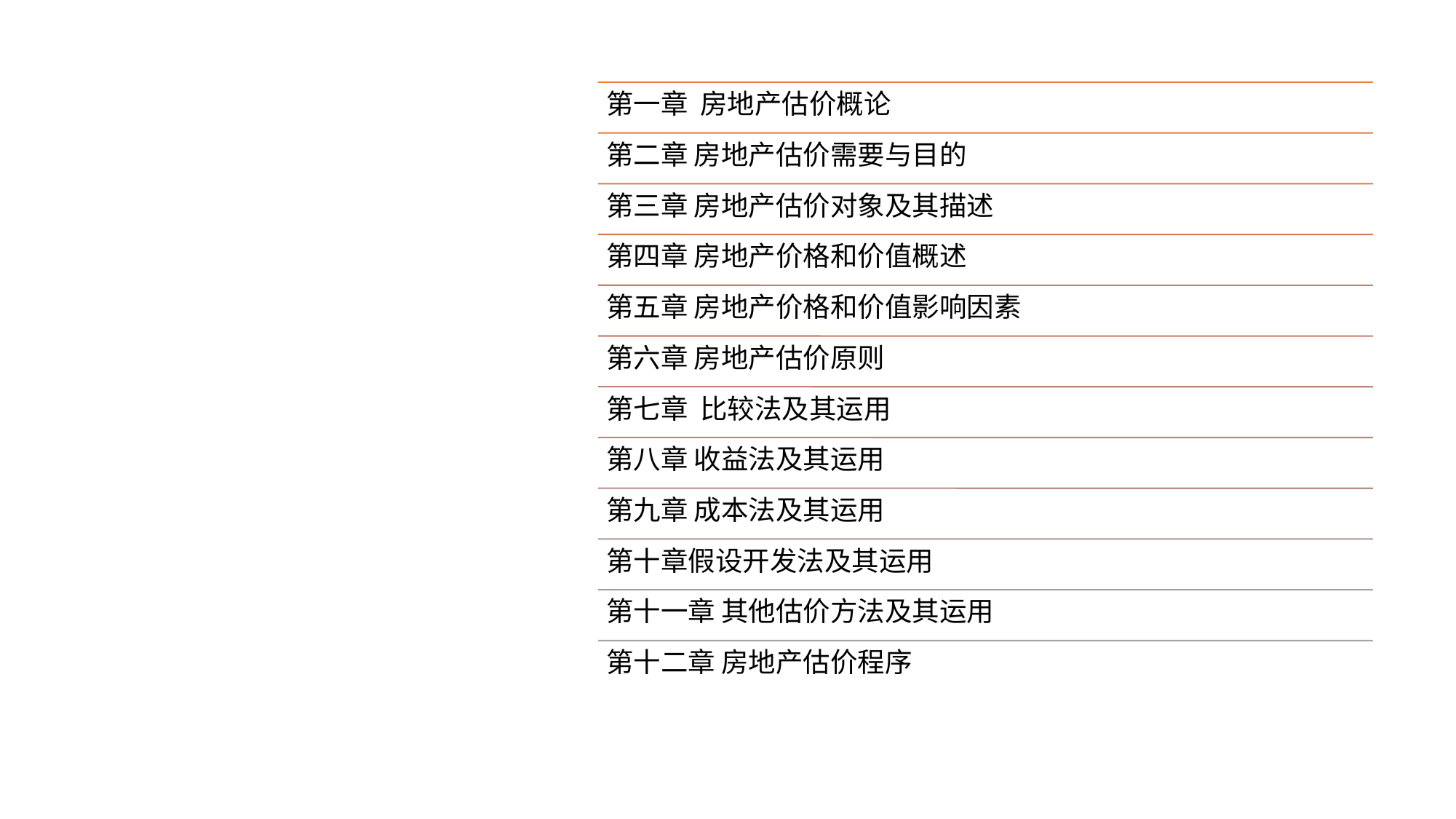

# 内容
第一章  房地产估价概论
第二章 房地产估价需要与目的
第三章 房地产估价对象及其描述
第四章 房地产价格和价值概述
第五章 房地产价格和价值影响因素
第六章 房地产估价原则
第七章  比较法及其运用
第八章 收益法及其运用
第九章 成本法及其运用
第十章假设开发法及其运用
第十一章 其他估价方法及其运用
第十二章 房地产估价程序